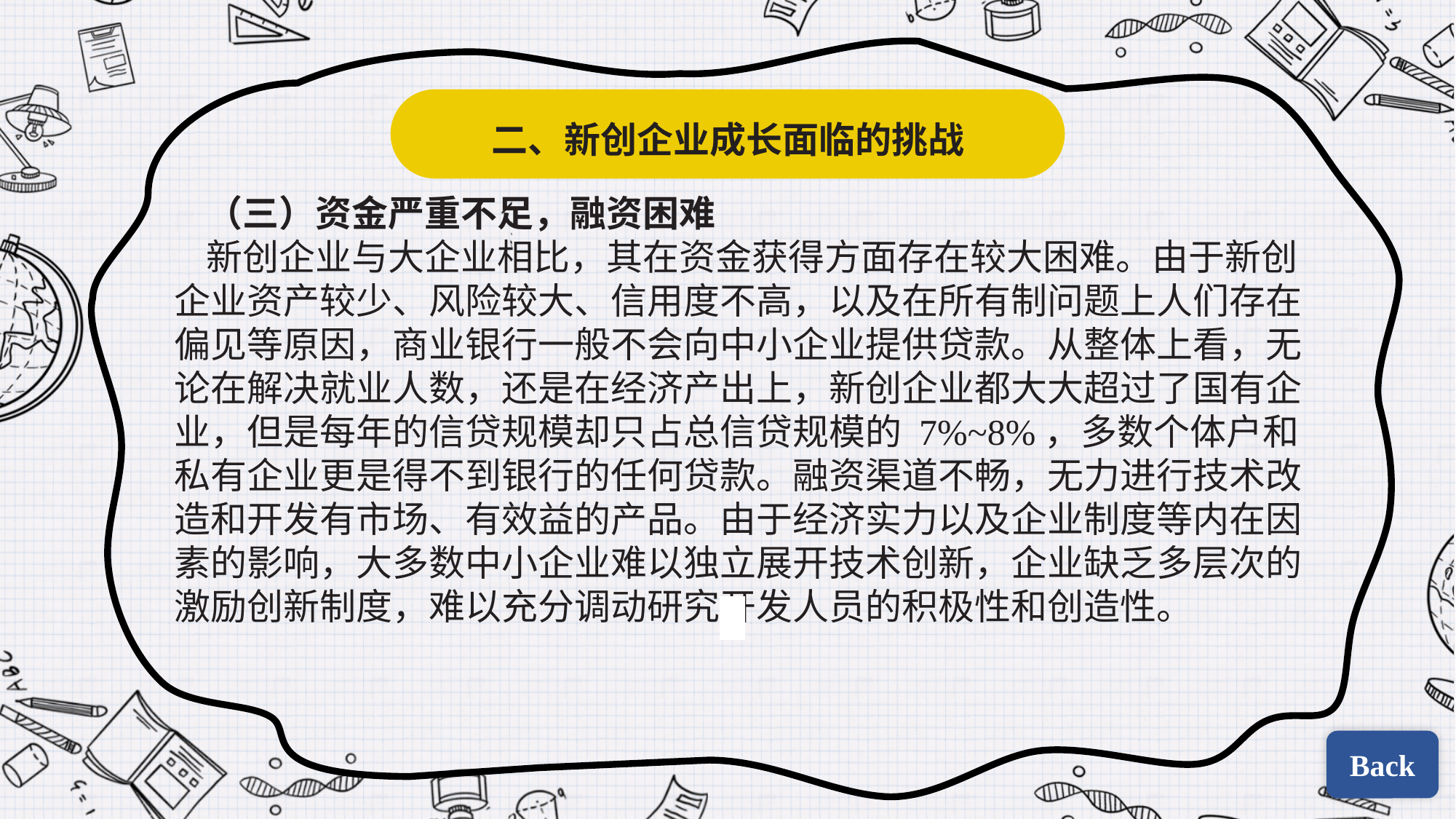

二、新创企业成长面临的挑战
（三）资金严重不足，融资困难
新创企业与大企业相比，其在资金获得方面存在较大困难。由于新创企业资产较少、风险较大、信用度不高，以及在所有制问题上人们存在偏见等原因，商业银行一般不会向中小企业提供贷款。从整体上看，无论在解决就业人数，还是在经济产出上，新创企业都大大超过了国有企业，但是每年的信贷规模却只占总信贷规模的 7%~8%，多数个体户和私有企业更是得不到银行的任何贷款。融资渠道不畅，无力进行技术改造和开发有市场、有效益的产品。由于经济实力以及企业制度等内在因素的影响，大多数中小企业难以独立展开技术创新，企业缺乏多层次的激励创新制度，难以充分调动研究开发人员的积极性和创造性。
|  |  |
| --- | --- |
|  |  |

Back
Back